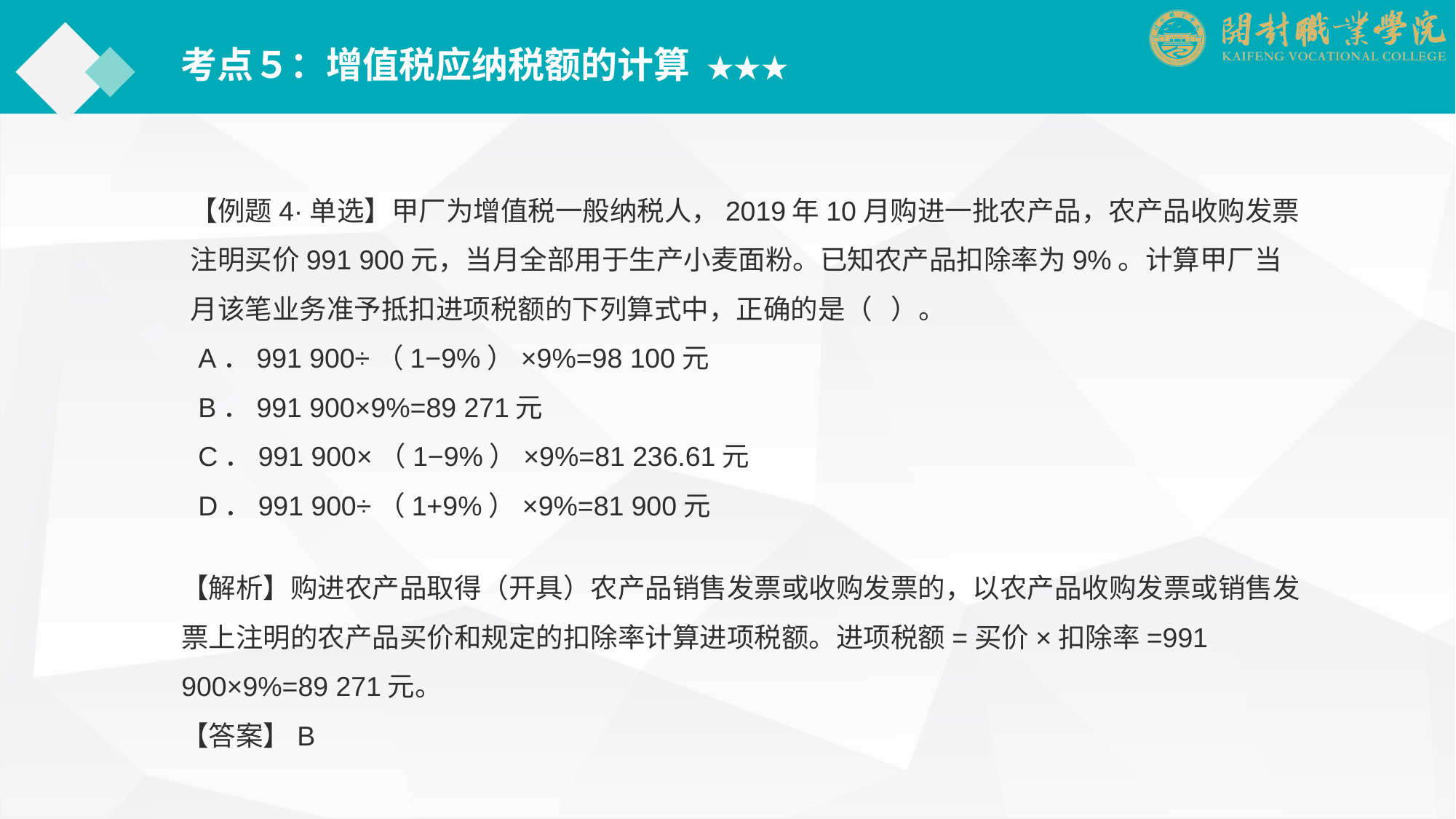

考点５：增值税应纳税额的计算  ★★★
【例题4·单选】甲厂为增值税一般纳税人，2019年10月购进一批农产品，农产品收购发票注明买价991 900元，当月全部用于生产小麦面粉。已知农产品扣除率为9%。计算甲厂当月该笔业务准予抵扣进项税额的下列算式中，正确的是（   ）。
 A．991 900÷（1−9%）×9%=98 100元
 B．991 900×9%=89 271元
 C．991 900×（1−9%）×9%=81 236.61元
 D．991 900÷（1+9%）×9%=81 900元
【解析】购进农产品取得（开具）农产品销售发票或收购发票的，以农产品收购发票或销售发票上注明的农产品买价和规定的扣除率计算进项税额。进项税额=买价×扣除率=991 900×9%=89 271元。
【答案】B